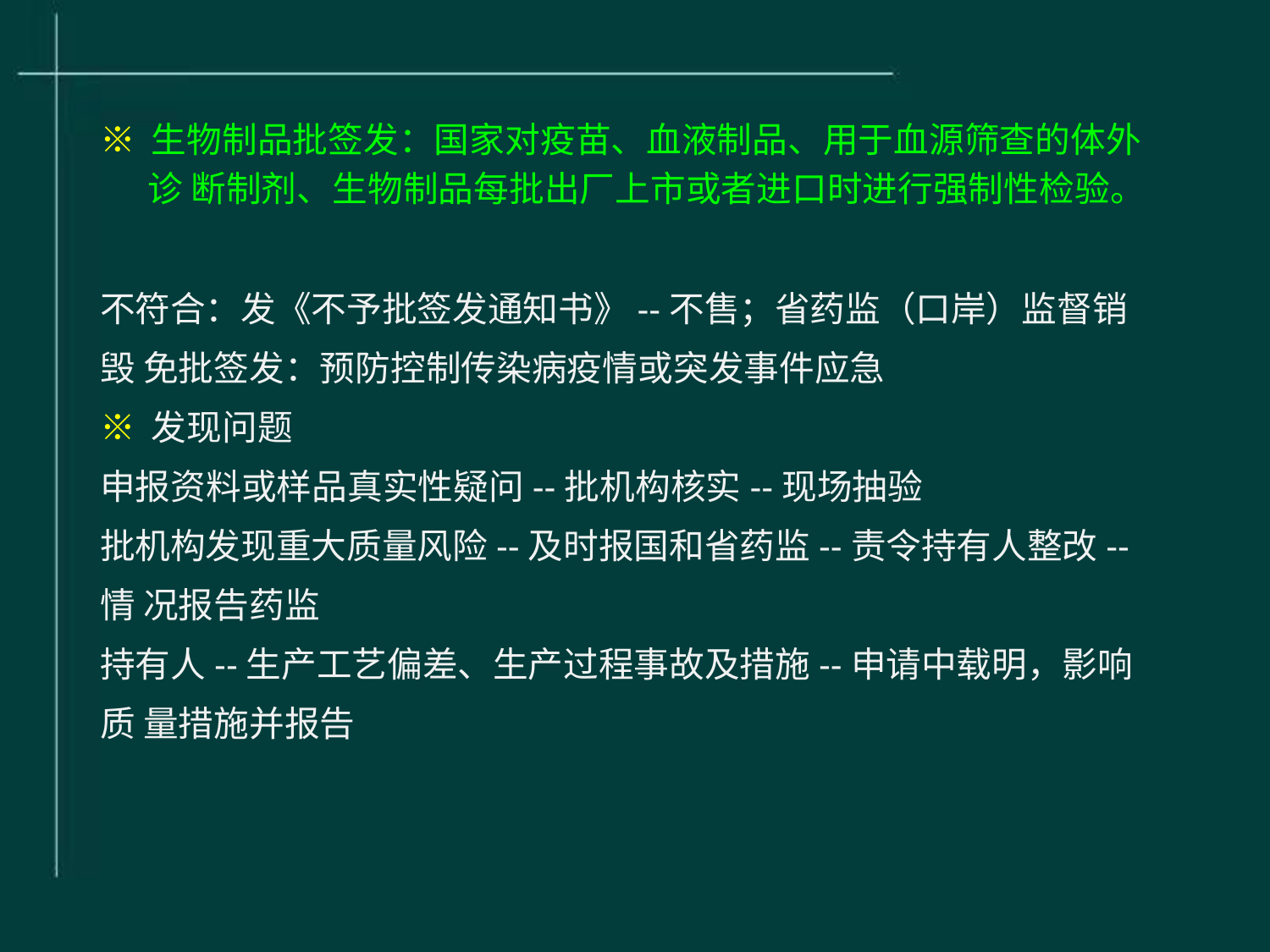

※ 生物制品批签发：国家对疫苗、血液制品、用于血源筛查的体外诊 断制剂、生物制品每批出厂上市或者进口时进行强制性检验。
不符合：发《不予批签发通知书》--不售；省药监（口岸）监督销毁 免批签发：预防控制传染病疫情或突发事件应急
※ 发现问题
申报资料或样品真实性疑问--批机构核实--现场抽验
批机构发现重大质量风险--及时报国和省药监--责令持有人整改--情 况报告药监
持有人--生产工艺偏差、生产过程事故及措施--申请中载明，影响质 量措施并报告